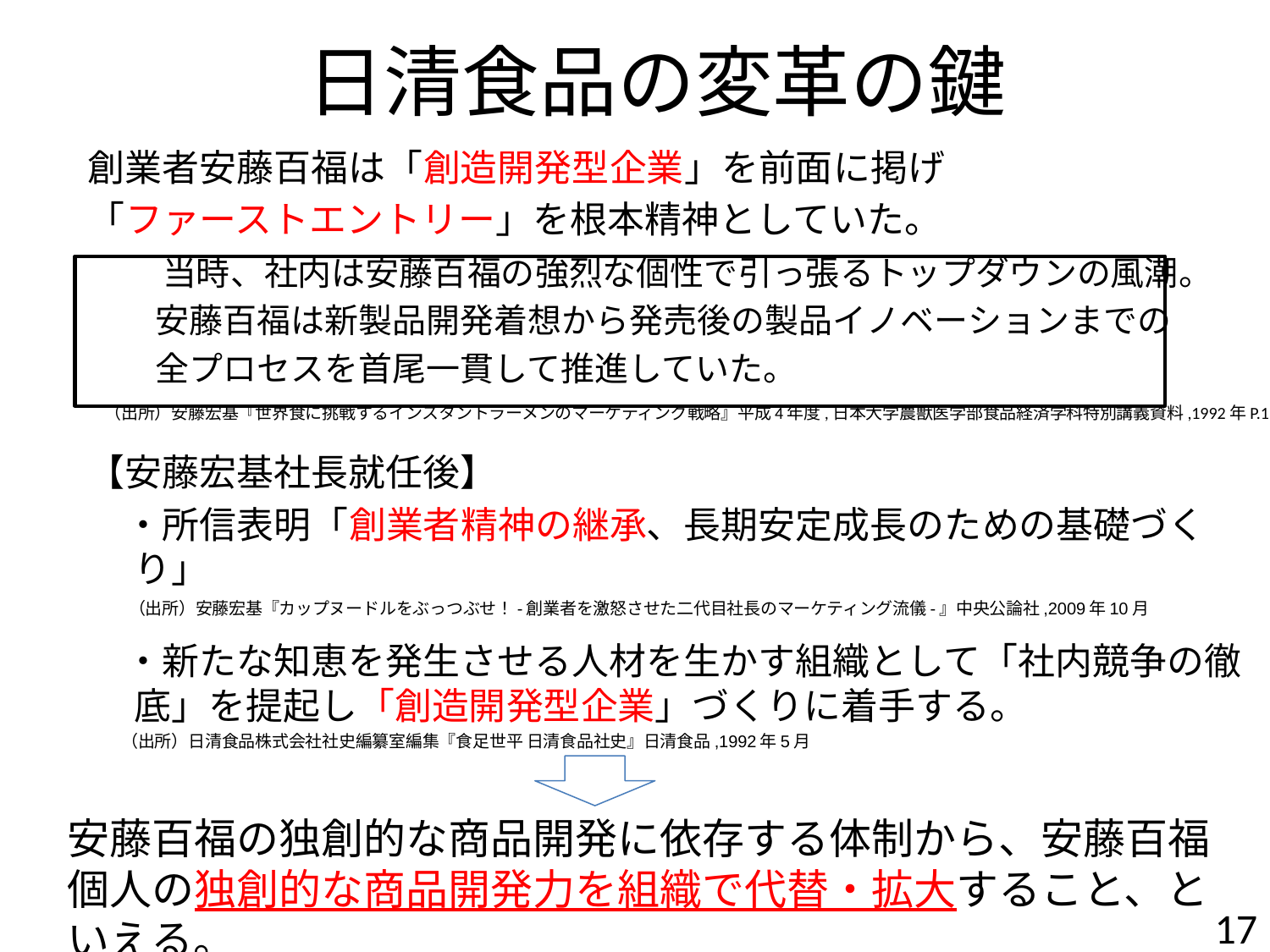

# 日清食品の変革の鍵
創業者安藤百福は「創造開発型企業」を前面に掲げ
「ファーストエントリー」を根本精神としていた。
　　当時、社内は安藤百福の強烈な個性で引っ張るトップダウンの風潮。
　　安藤百福は新製品開発着想から発売後の製品イノベーションまでの
　　全プロセスを首尾一貫して推進していた。

　（出所）安藤宏基『世界食に挑戦するインスタントラーメンのマーケティング戦略』平成4年度,日本大学農獣医学部食品経済学科特別講義資料,1992年P.19

【安藤宏基社長就任後】
　・所信表明「創業者精神の継承、長期安定成長のための基礎づくり」
　　（出所）安藤宏基『カップヌードルをぶっつぶせ！-創業者を激怒させた二代目社長のマーケティング流儀-』中央公論社,2009年10月

　・新たな知恵を発生させる人材を生かす組織として「社内競争の徹底」を提起し「創造開発型企業」づくりに着手する。
　　（出所）日清食品株式会社社史編纂室編集『食足世平 日清食品社史』日清食品,1992年5月

安藤百福の独創的な商品開発に依存する体制から、安藤百福個人の独創的な商品開発力を組織で代替・拡大すること、といえる。
17